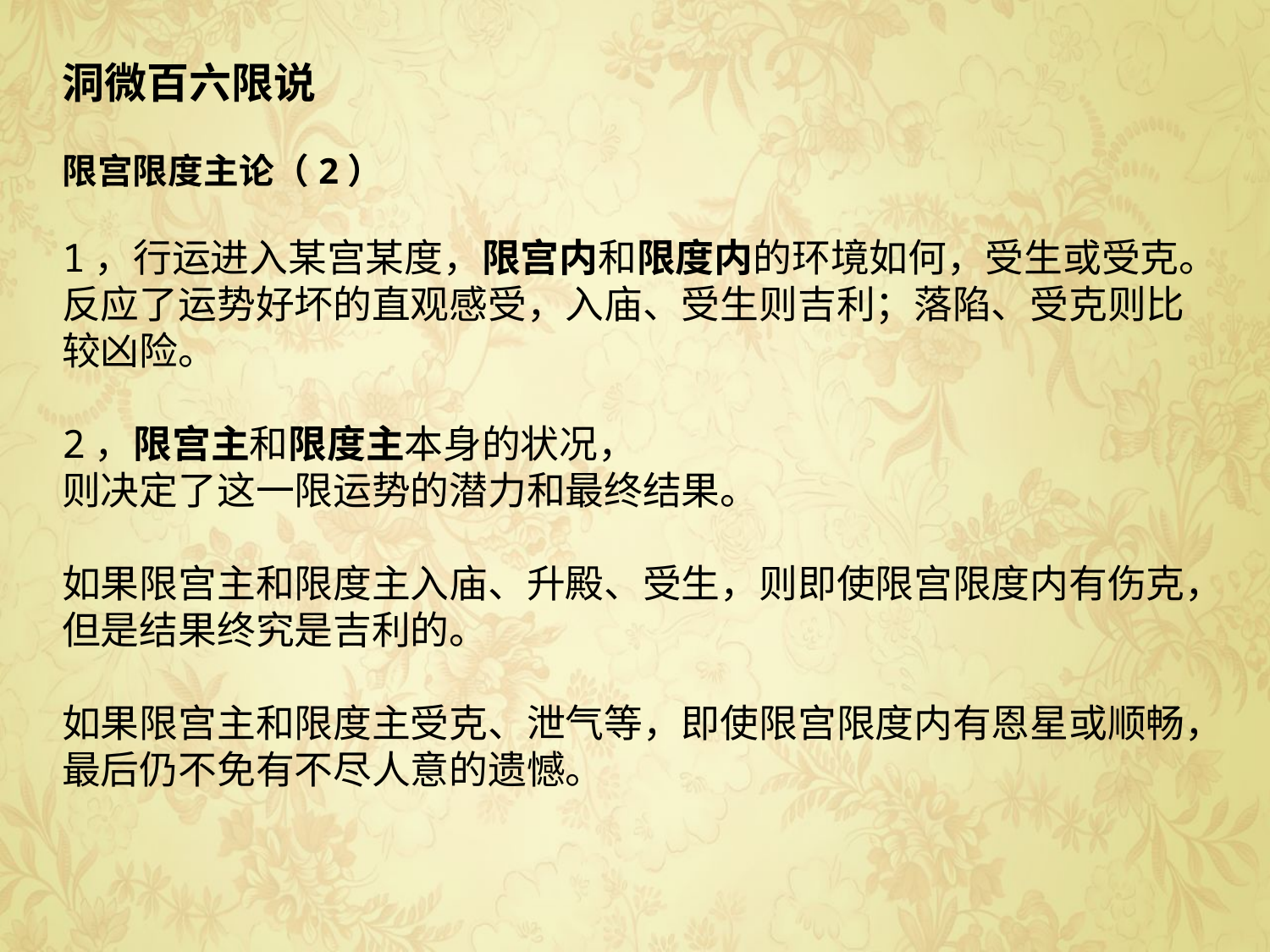

洞微百六限说

限宫限度主论（2）

1，行运进入某宫某度，限宫内和限度内的环境如何，受生或受克。
反应了运势好坏的直观感受，入庙、受生则吉利；落陷、受克则比较凶险。

2，限宫主和限度主本身的状况，
则决定了这一限运势的潜力和最终结果。

如果限宫主和限度主入庙、升殿、受生，则即使限宫限度内有伤克，
但是结果终究是吉利的。

如果限宫主和限度主受克、泄气等，即使限宫限度内有恩星或顺畅，
最后仍不免有不尽人意的遗憾。